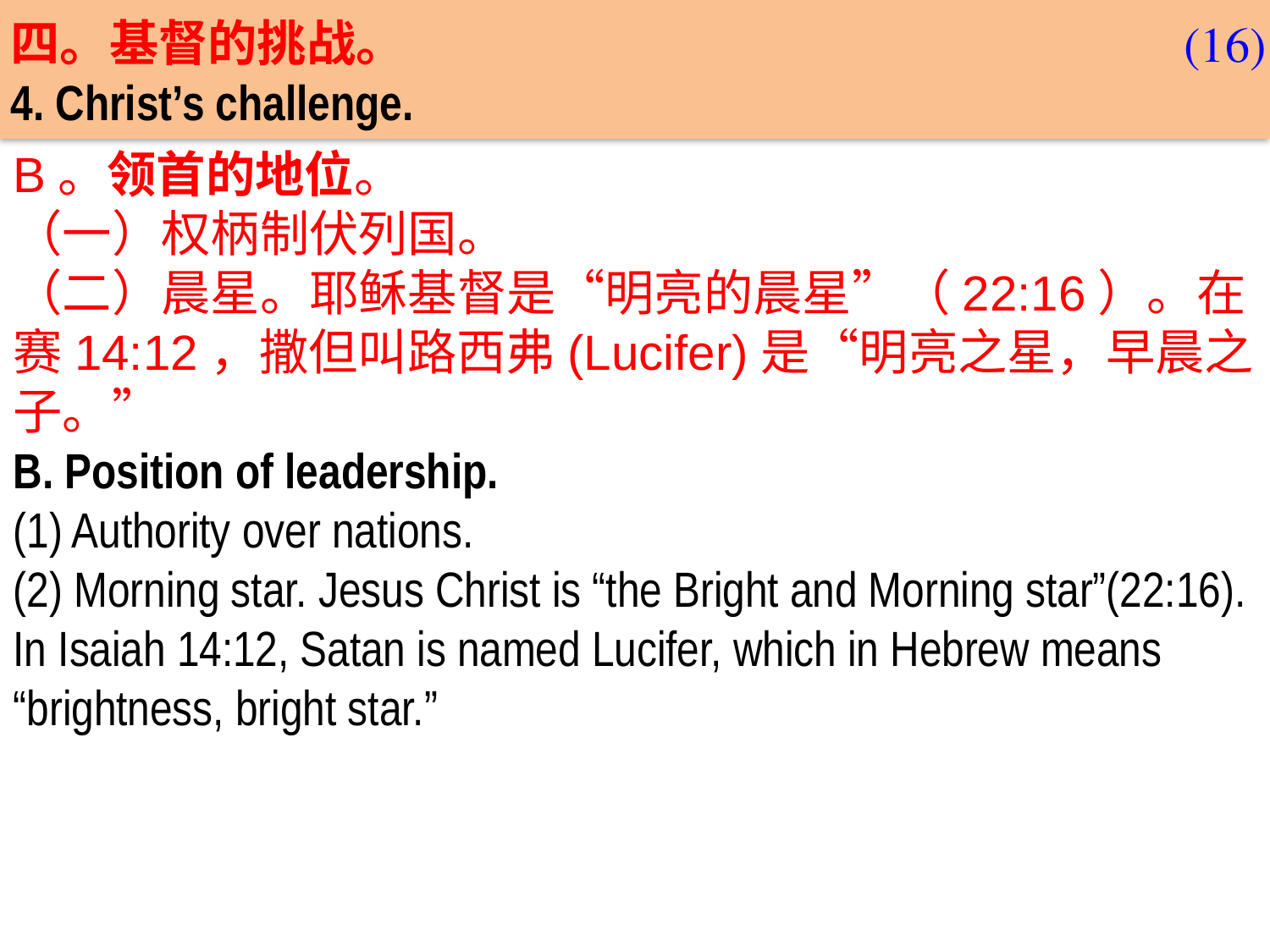

四。基督的挑战。
4. Christ’s challenge.
(16)
B。领首的地位。
（一）权柄制伏列国。
（二）晨星。耶稣基督是“明亮的晨星”（22:16）。在赛14:12，撒但叫路西弗(Lucifer)是“明亮之星，早晨之子。”
B. Position of leadership.
(1) Authority over nations.
(2) Morning star. Jesus Christ is “the Bright and Morning star”(22:16). In Isaiah 14:12, Satan is named Lucifer, which in Hebrew means “brightness, bright star.”